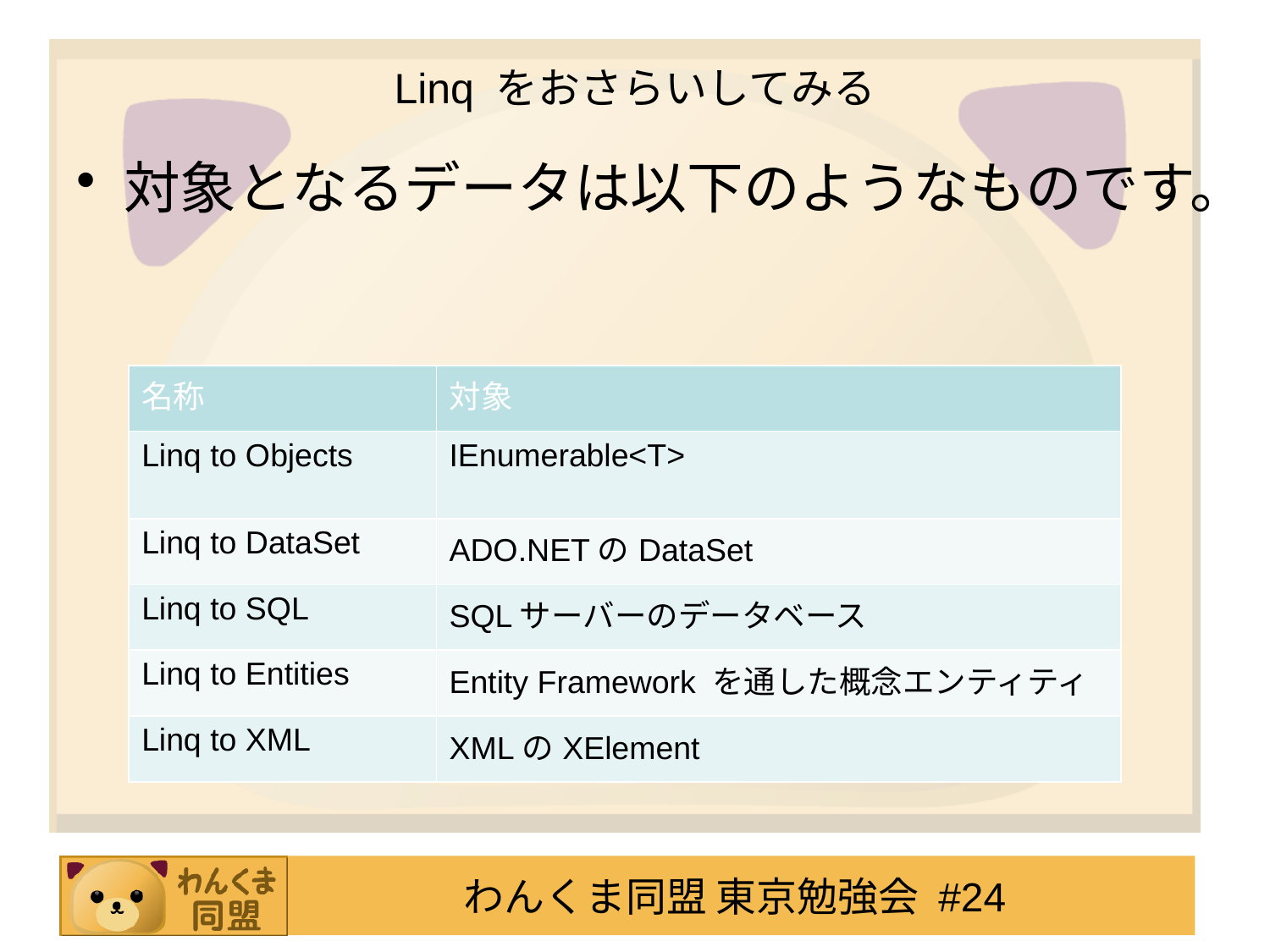

# Linq をおさらいしてみる
対象となるデータは以下のようなものです。
| 名称 | 対象 |
| --- | --- |
| Linq to Objects | IEnumerable<T> |
| Linq to DataSet | ADO.NETのDataSet |
| Linq to SQL | SQLサーバーのデータベース |
| Linq to Entities | Entity Framework を通した概念エンティティ |
| Linq to XML | XMLのXElement |